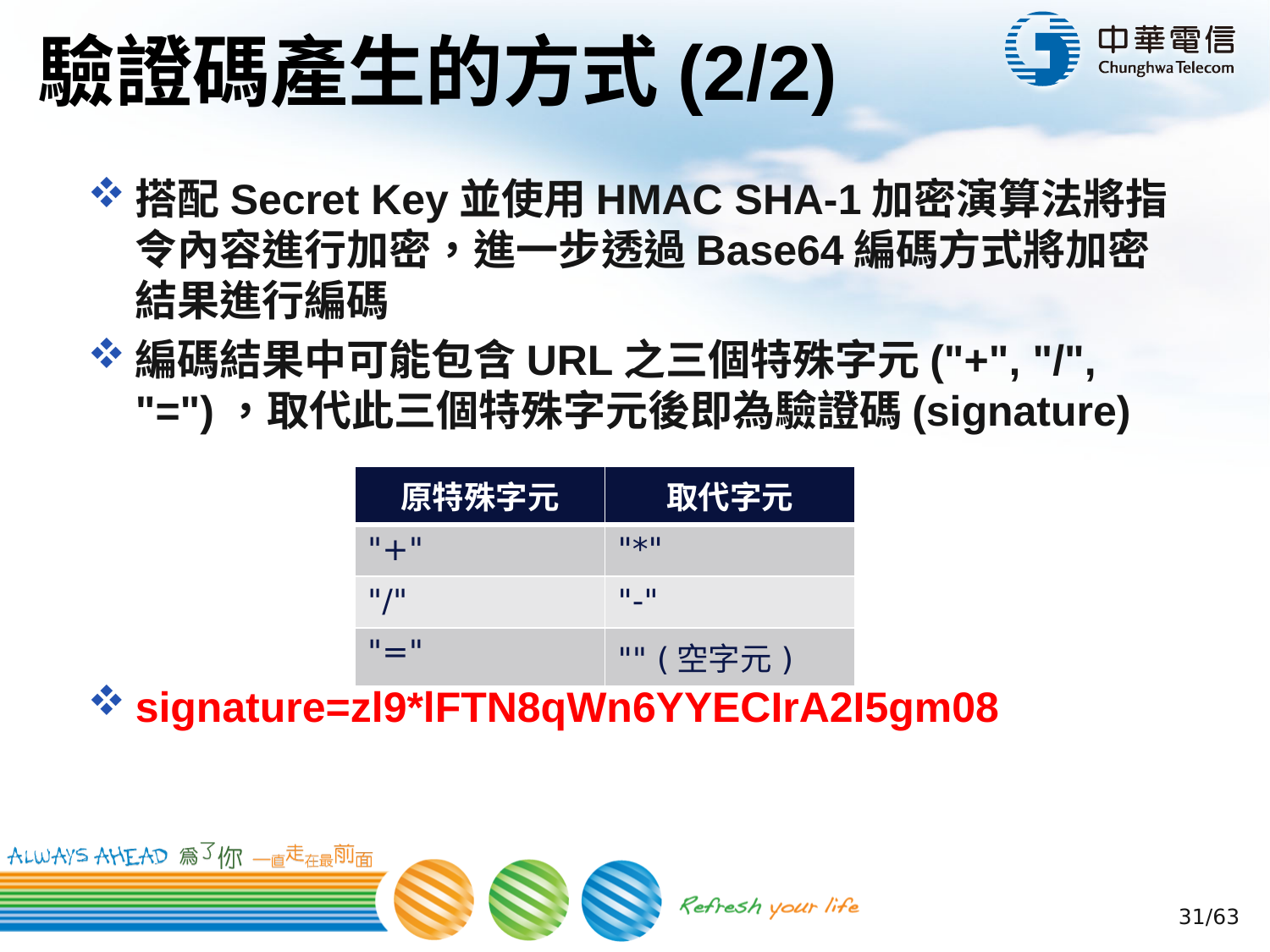

# 驗證碼產生的方式(2/2)
搭配Secret Key並使用HMAC SHA-1加密演算法將指令內容進行加密，進一步透過Base64編碼方式將加密結果進行編碼
編碼結果中可能包含URL之三個特殊字元("+", "/", "=")，取代此三個特殊字元後即為驗證碼(signature)

signature=zl9*lFTN8qWn6YYECIrA2I5gm08

| 原特殊字元 | 取代字元 |
| --- | --- |
| "+" | "\*" |
| "/" | "-" |
| "=" | "" (空字元) |